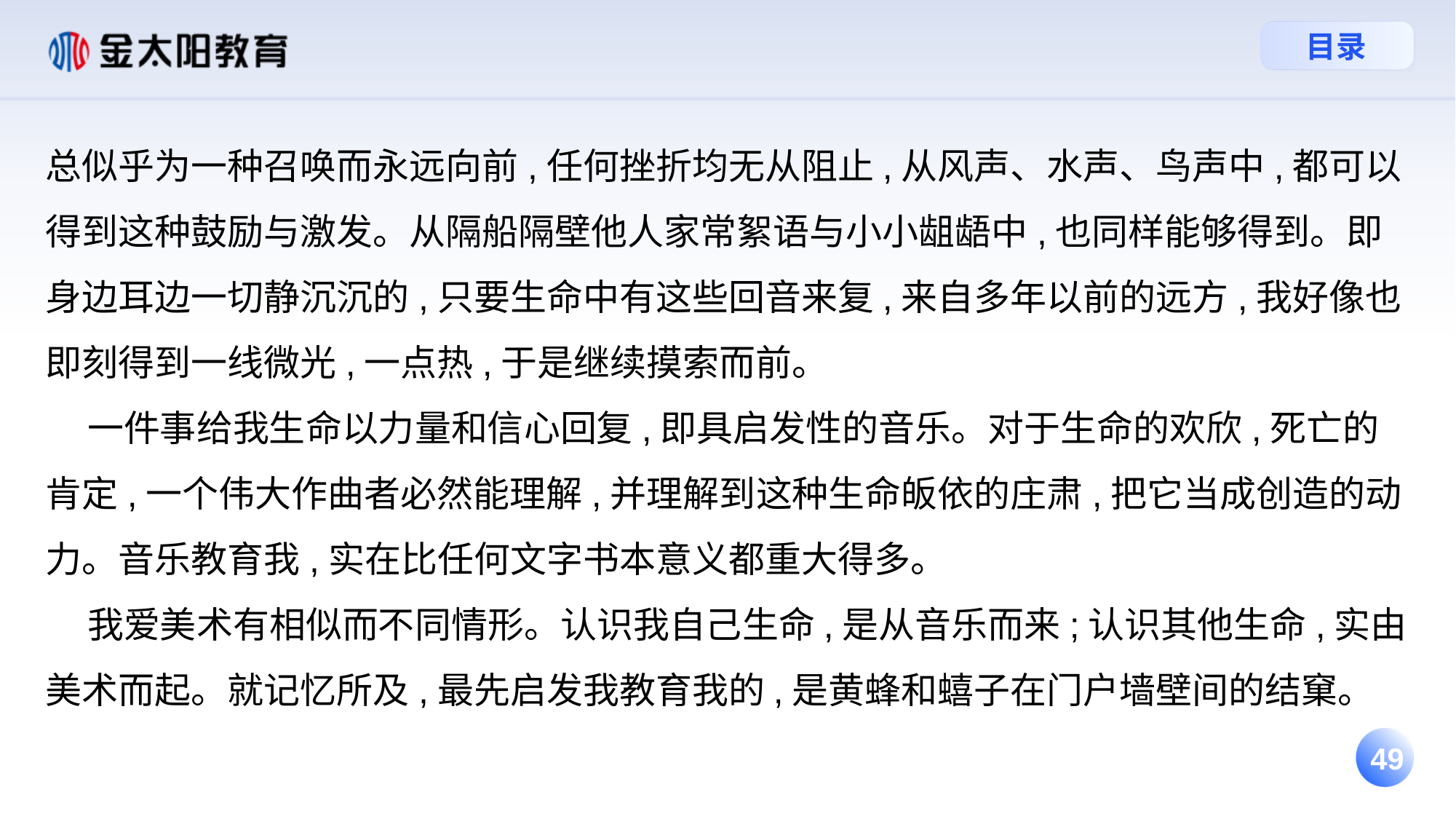

总似乎为一种召唤而永远向前,任何挫折均无从阻止,从风声、水声、鸟声中,都可以
得到这种鼓励与激发。从隔船隔壁他人家常絮语与小小龃龉中,也同样能够得到。即身边耳边一切静沉沉的,只要生命中有这些回音来复,来自多年以前的远方,我好像也即刻得到一线微光,一点热,于是继续摸索而前。
    一件事给我生命以力量和信心回复,即具启发性的音乐。对于生命的欢欣,死亡的肯定,一个伟大作曲者必然能理解,并理解到这种生命皈依的庄肃,把它当成创造的动力。音乐教育我,实在比任何文字书本意义都重大得多。
    我爱美术有相似而不同情形。认识我自己生命,是从音乐而来;认识其他生命,实由美术而起。就记忆所及,最先启发我教育我的,是黄蜂和蟢子在门户墙壁间的结窠。